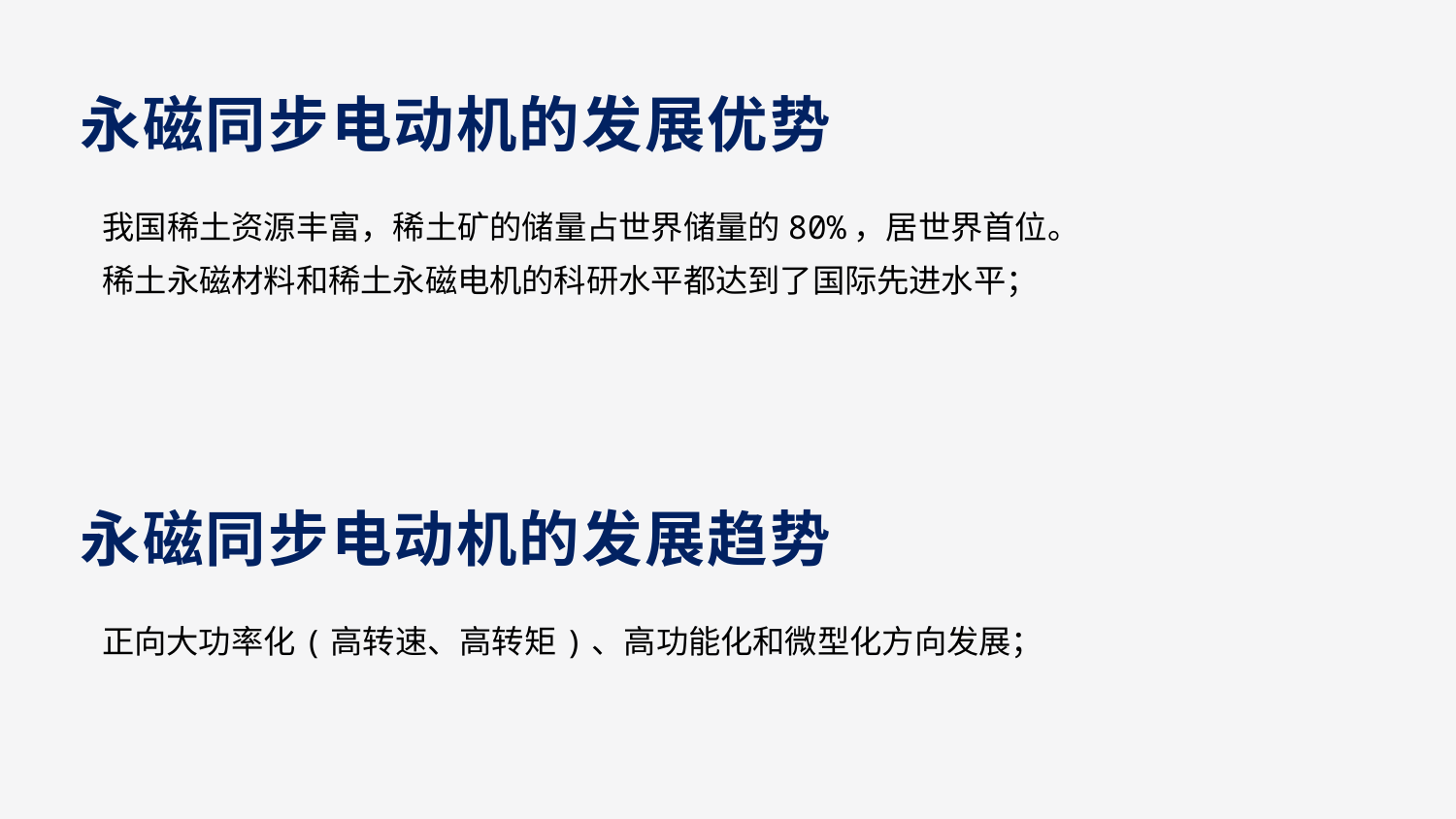

永磁同步电动机的发展优势
我国稀土资源丰富，稀土矿的储量占世界储量的80%，居世界首位。
稀土永磁材料和稀土永磁电机的科研水平都达到了国际先进水平；

永磁同步电动机的发展趋势
正向大功率化(高转速、高转矩)、高功能化和微型化方向发展；